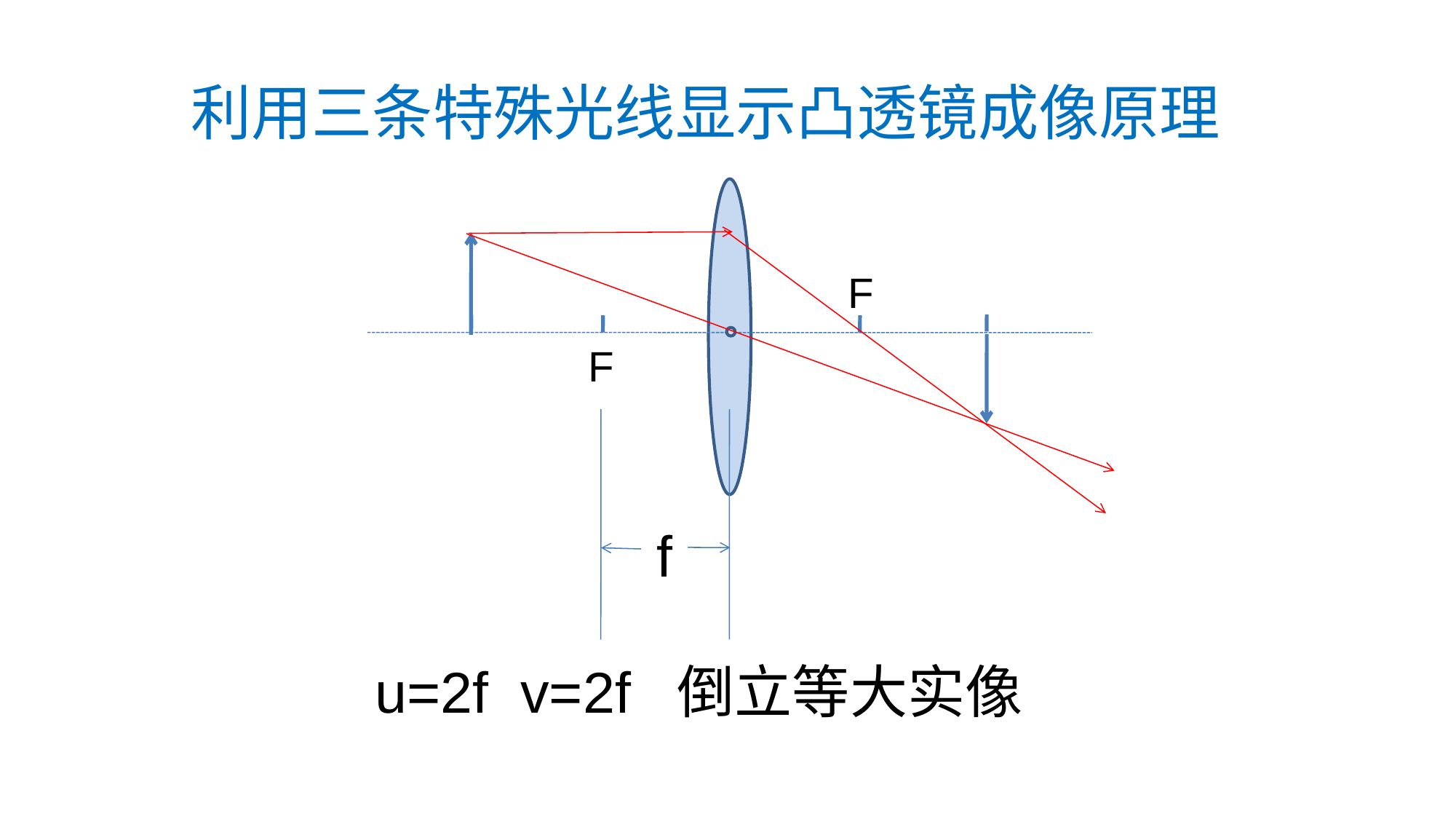

利用三条特殊光线显示凸透镜成像原理

F
f
F

u=2f  v=2f  倒立等大实像
48